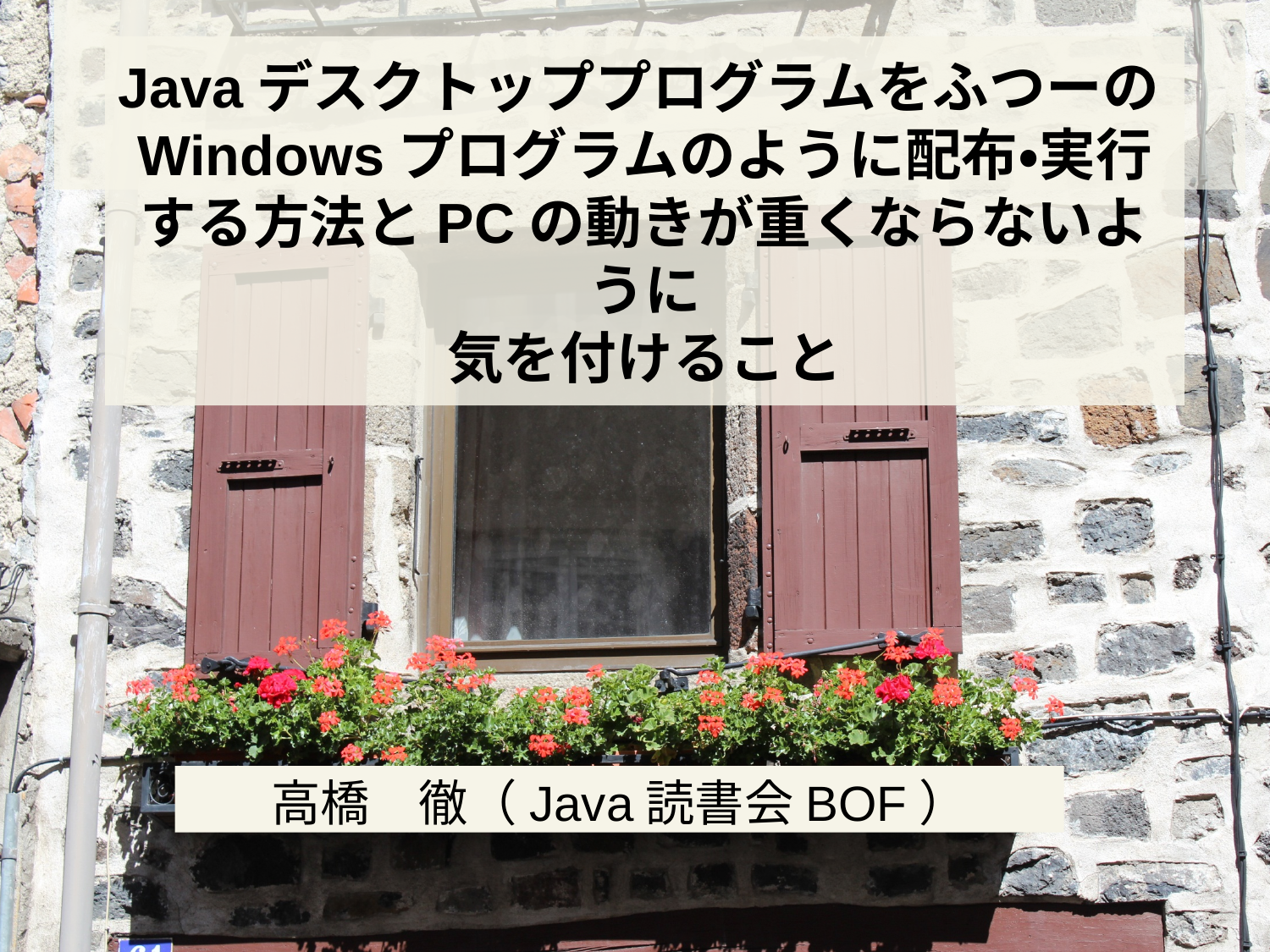

# JavaデスクトッププログラムをふつーのWindowsプログラムのように配布・実行 する方法とPCの動きが重くならないように 気を付けること
高橋　徹（Java読書会BOF）